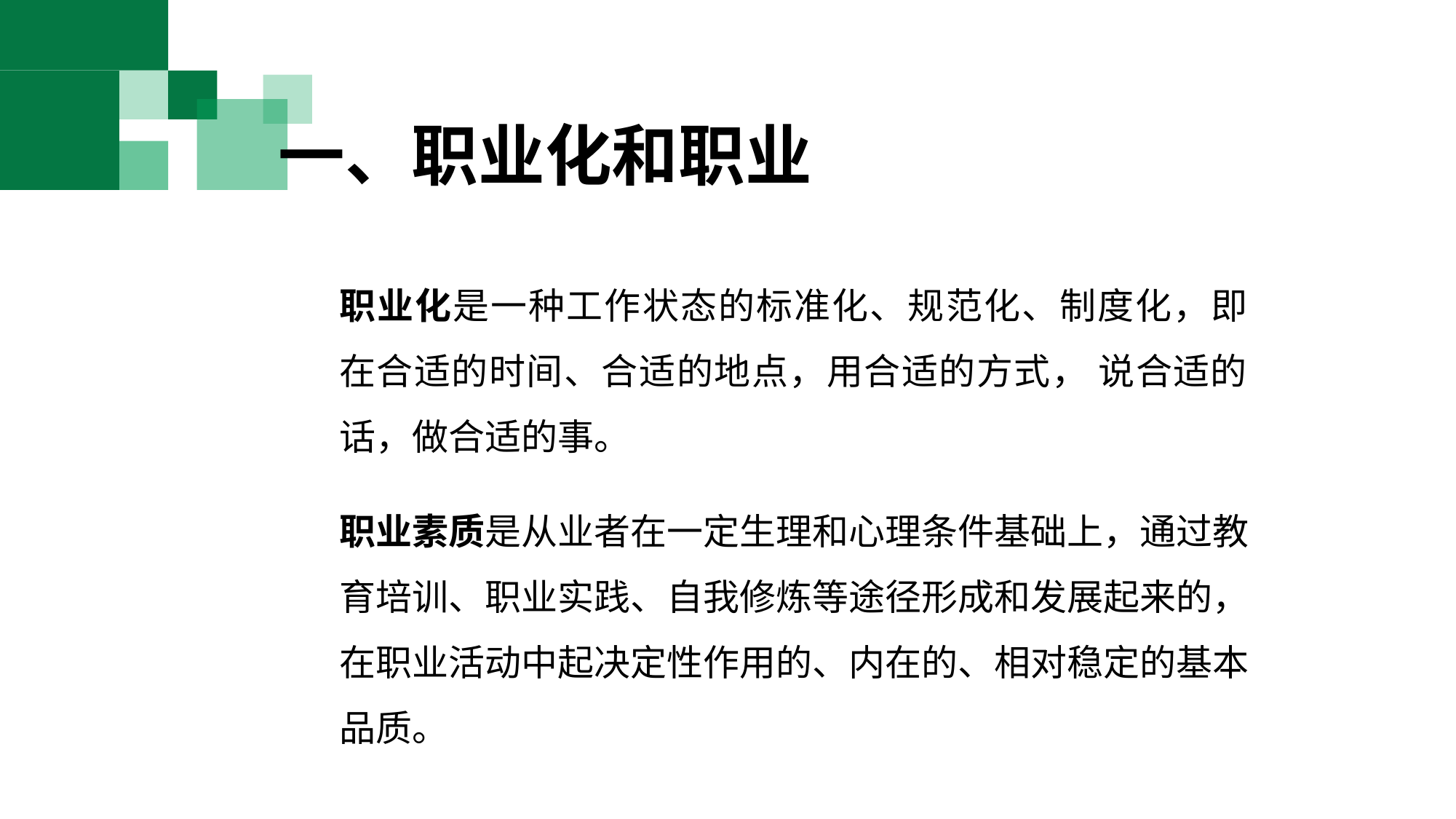

二、学业规划的特点是什么？
一、职业化和职业素质

职业化是一种工作状态的标准化、规范化、制度化，即在合适的时间、合适的地点，用合适的方式， 说合适的话，做合适的事。
职业素质是从业者在一定生理和心理条件基础上，通过教育培训、职业实践、自我修炼等途径形成和发展起来的，在职业活动中起决定性作用的、内在的、相对稳定的基本品质。